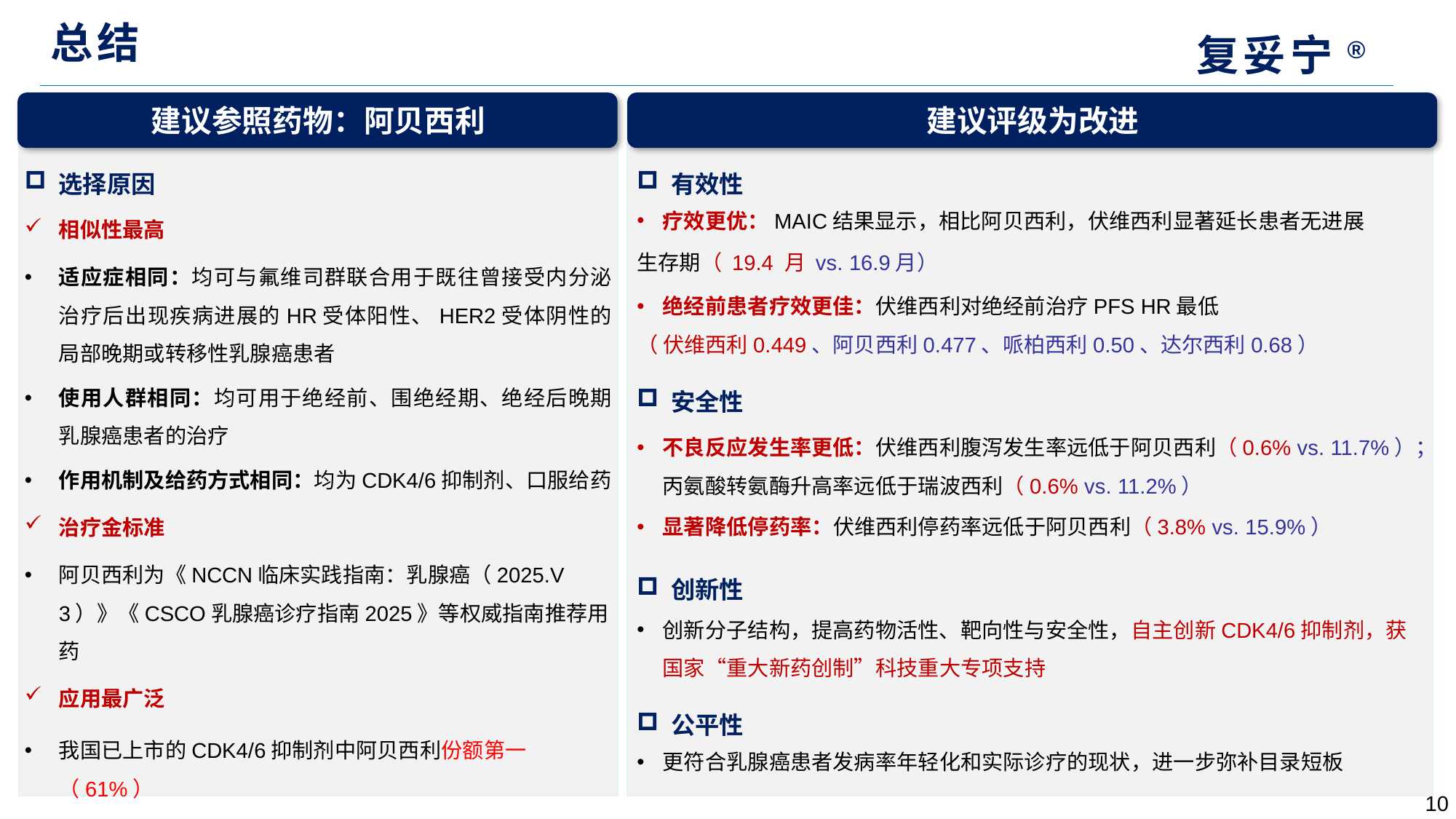

总结
复妥宁®
建议参照药物：阿贝西利
建议评级为改进

选择原因
相似性最高
适应症相同：均可与氟维司群联合用于既往曾接受内分泌治疗后出现疾病进展的HR受体阳性、HER2受体阴性的局部晚期或转移性乳腺癌患者
使用人群相同：均可用于绝经前、围绝经期、绝经后晚期乳腺癌患者的治疗
作用机制及给药方式相同：均为CDK4/6抑制剂、口服给药
治疗金标准
阿贝西利为《NCCN临床实践指南：乳腺癌（2025.V3）》《CSCO乳腺癌诊疗指南2025》等权威指南推荐用药
应用最广泛
我国已上市的CDK4/6抑制剂中阿贝西利份额第一（61%）
有效性
疗效更优：MAIC结果显示，相比阿贝西利，伏维西利显著延长患者无进展
生存期（ 19.4 月 vs. 16.9月）
绝经前患者疗效更佳：伏维西利对绝经前治疗PFS HR最低
（ 伏维西利0.449、阿贝西利0.477、哌柏西利0.50、达尔西利0.68）
安全性
不良反应发生率更低：伏维西利腹泻发生率远低于阿贝西利（0.6% vs. 11.7%）；丙氨酸转氨酶升高率远低于瑞波西利（0.6% vs. 11.2%）
显著降低停药率：伏维西利停药率远低于阿贝西利（3.8% vs. 15.9%）
创新性
创新分子结构，提高药物活性、靶向性与安全性，自主创新CDK4/6抑制剂，获国家“重大新药创制”科技重大专项支持
公平性
更符合乳腺癌患者发病率年轻化和实际诊疗的现状，进一步弥补目录短板
10